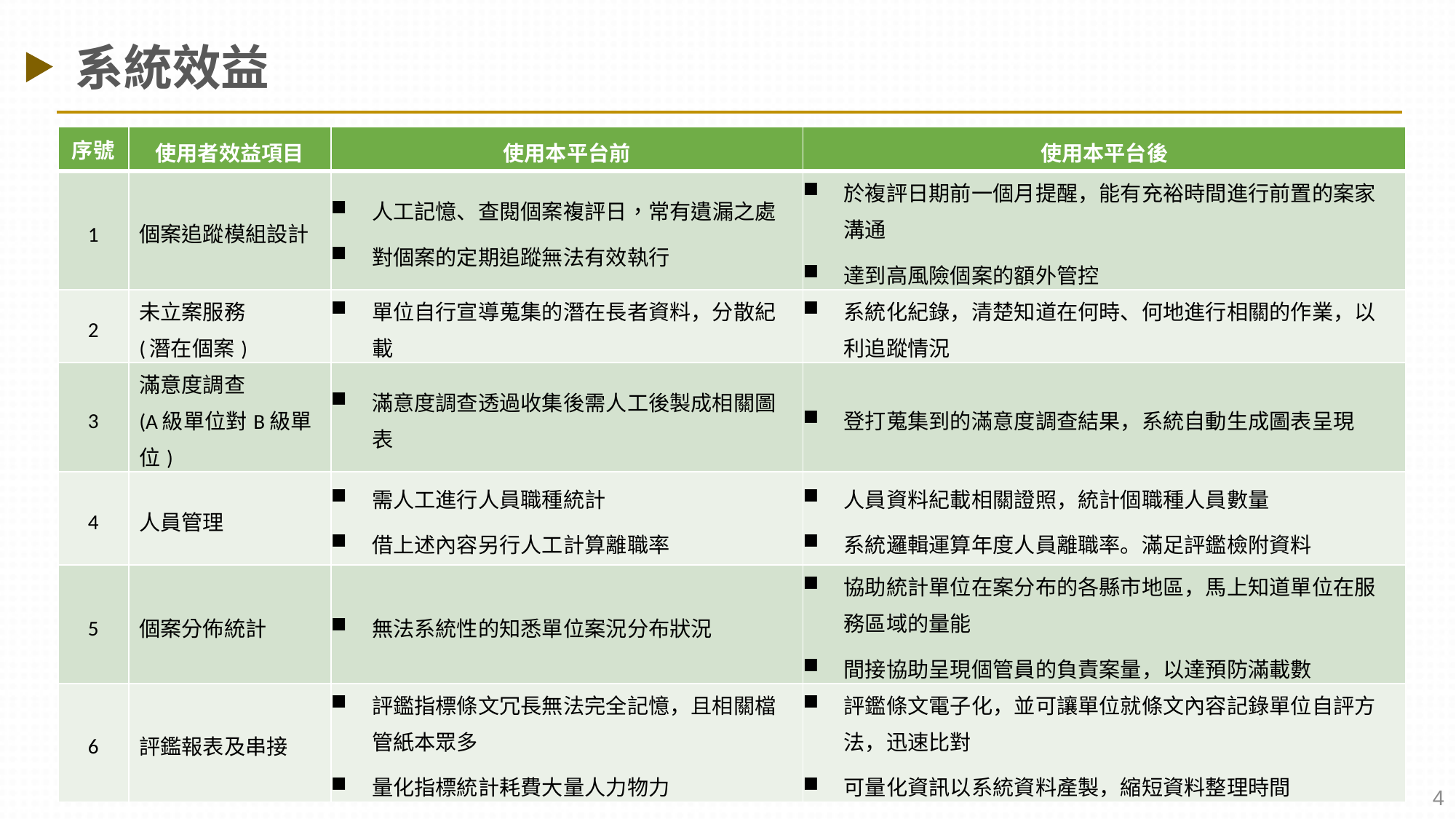

系統效益

| 序號 | 使用者效益項目 | 使用本平台前 | 使用本平台後 |
| --- | --- | --- | --- |
| 1 | 個案追蹤模組設計 | 人工記憶、查閱個案複評日，常有遺漏之處 對個案的定期追蹤無法有效執行 | 於複評日期前一個月提醒，能有充裕時間進行前置的案家溝通 達到高風險個案的額外管控 |
| 2 | 未立案服務 (潛在個案) | 單位自行宣導蒐集的潛在長者資料，分散紀載 | 系統化紀錄，清楚知道在何時、何地進行相關的作業，以利追蹤情況 |
| 3 | 滿意度調查 (A級單位對B級單位) | 滿意度調查透過收集後需人工後製成相關圖表 | 登打蒐集到的滿意度調查結果，系統自動生成圖表呈現 |
| 4 | 人員管理 | 需人工進行人員職種統計 借上述內容另行人工計算離職率 | 人員資料紀載相關證照，統計個職種人員數量 系統邏輯運算年度人員離職率。滿足評鑑檢附資料 |
| 5 | 個案分佈統計 | 無法系統性的知悉單位案況分布狀況 | 協助統計單位在案分布的各縣市地區，馬上知道單位在服務區域的量能 間接協助呈現個管員的負責案量，以達預防滿載數 |
| 6 | 評鑑報表及串接 | 評鑑指標條文冗長無法完全記憶，且相關檔管紙本眾多 量化指標統計耗費大量人力物力 | 評鑑條文電子化，並可讓單位就條文內容記錄單位自評方法，迅速比對 可量化資訊以系統資料產製，縮短資料整理時間 |
4